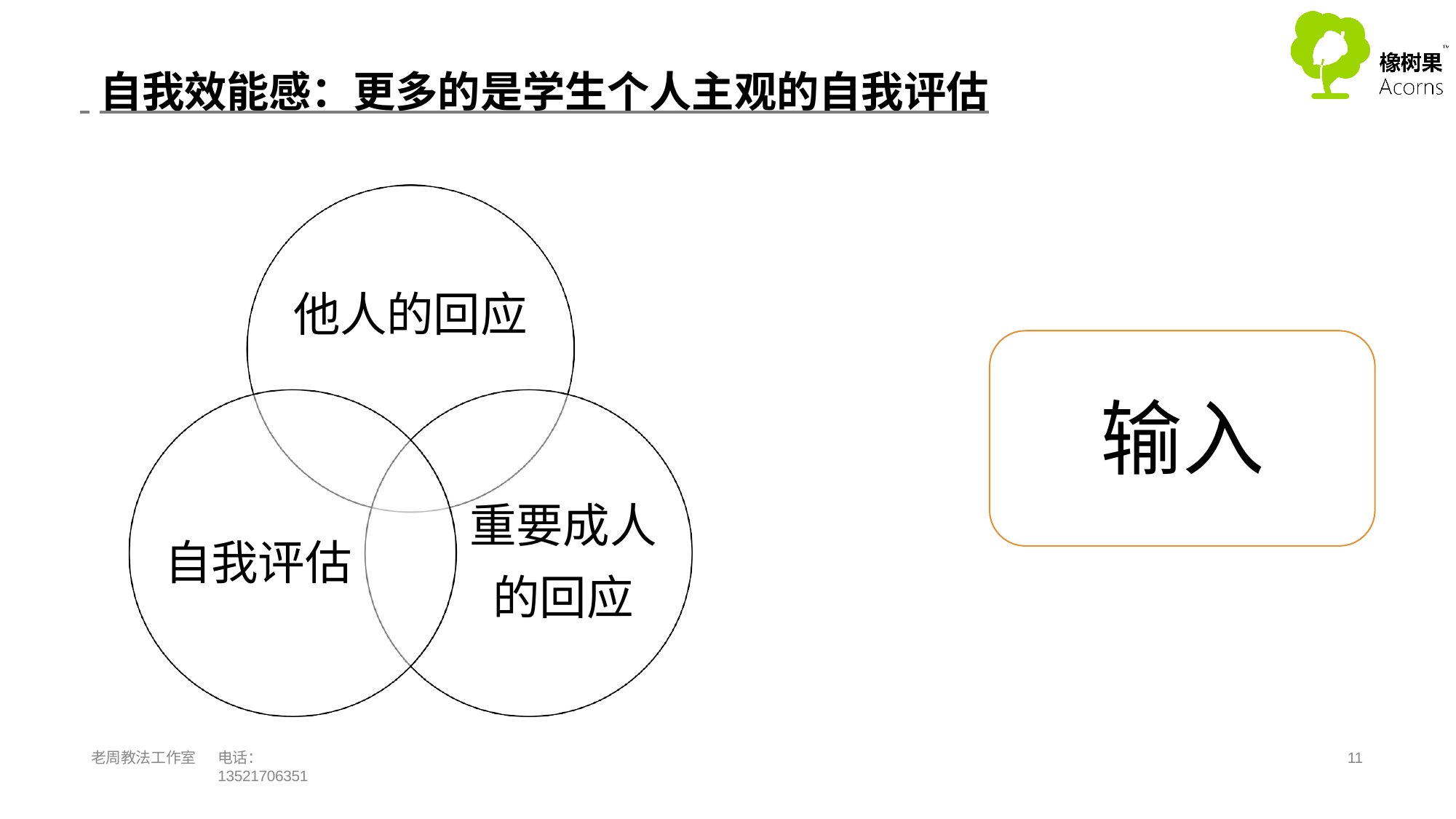

自我效能感：更多的是学生个人主观的自我评估

# 他人的回应

输入
重要成人 的回应
自我评估
老周教法工作室
电话：13521706351
11